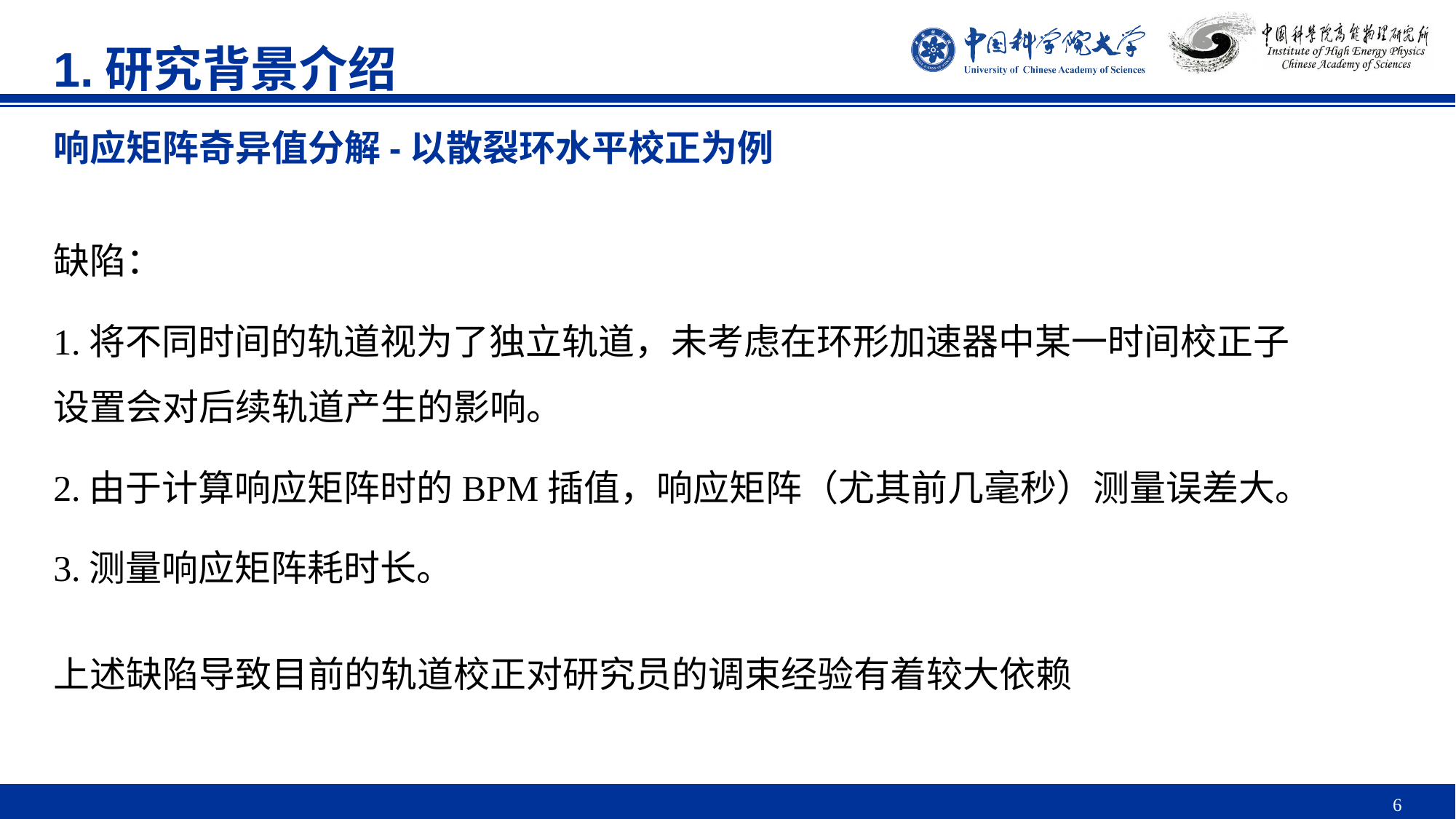

1.研究背景介绍
响应矩阵奇异值分解-以散裂环水平校正为例
缺陷：
1.将不同时间的轨道视为了独立轨道，未考虑在环形加速器中某一时间校正子设置会对后续轨道产生的影响。
2.由于计算响应矩阵时的BPM插值，响应矩阵（尤其前几毫秒）测量误差大。
3.测量响应矩阵耗时长。
上述缺陷导致目前的轨道校正对研究员的调束经验有着较大依赖

6